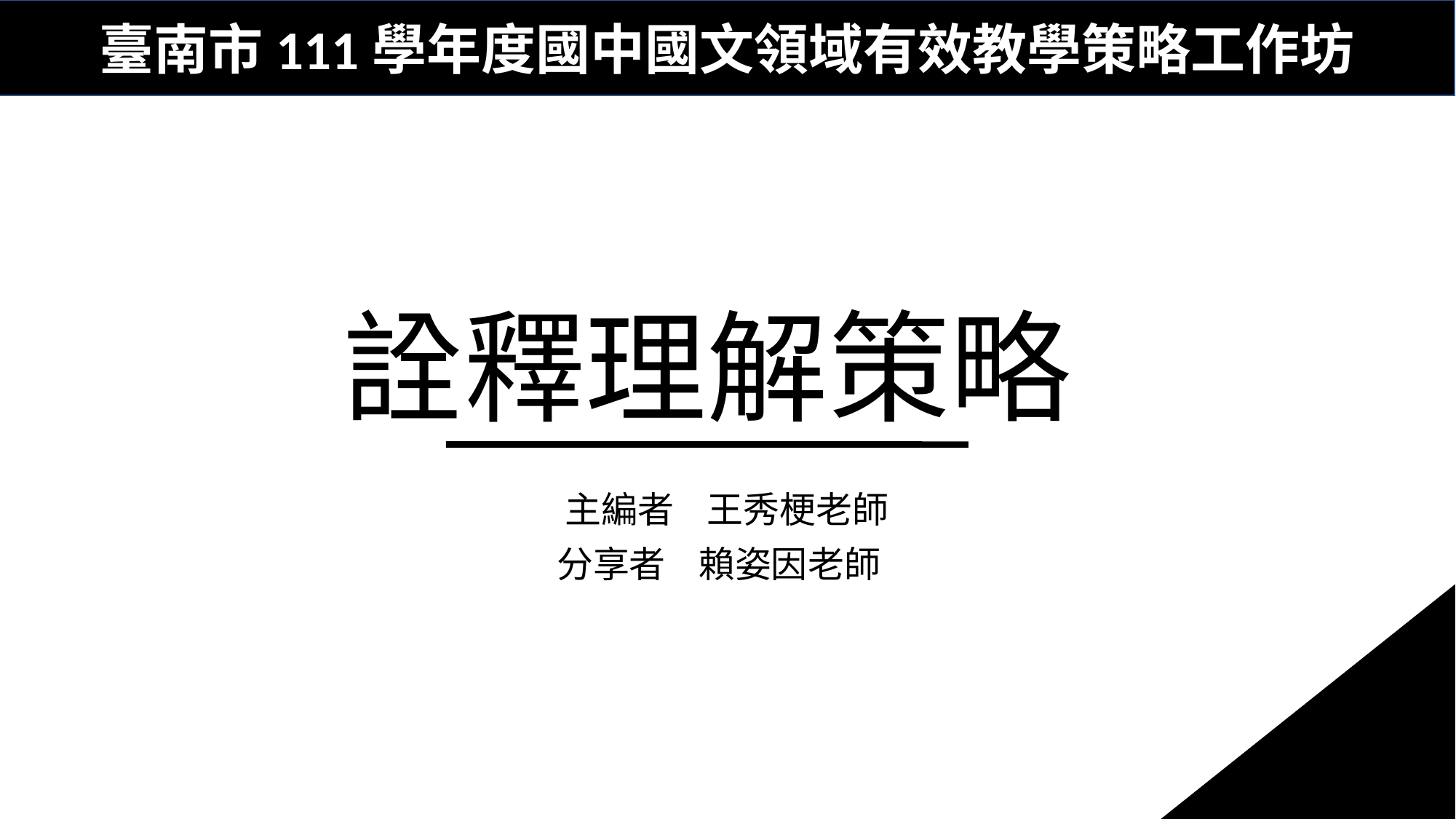

臺南市111學年度國中國文領域有效教學策略工作坊
# 詮釋理解策略
主編者    王秀梗老師
分享者    賴姿因老師